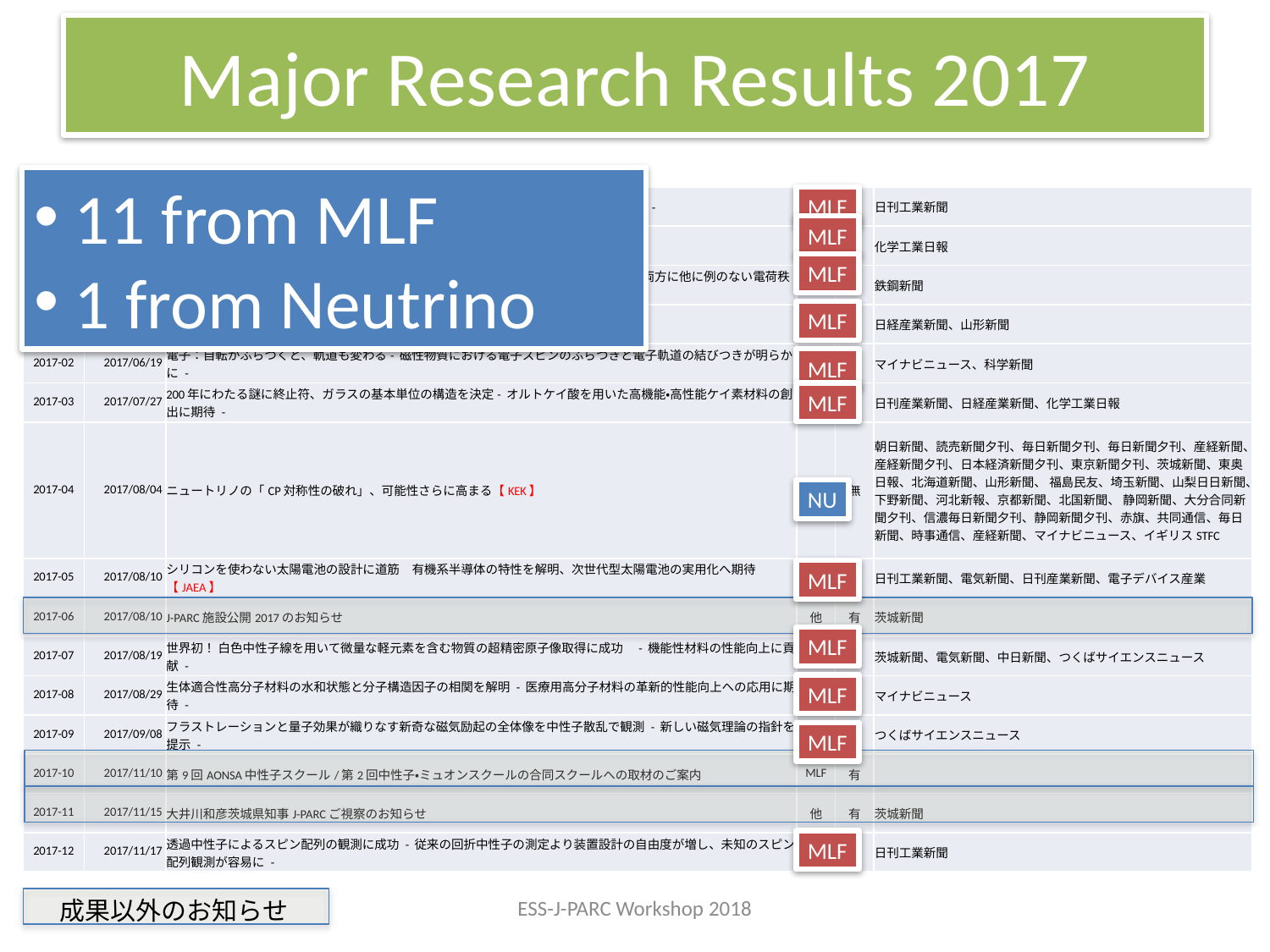

# Major Research Results 2017
11 from MLF
1 from Neutrino
| 2016-11 | 2017/01/13 | 地球形成期におけるコアの軽元素の謎に迫る- 鉄へ溶け込む水素を中性子でその場観察 - | MLF | 無 | 日刊工業新聞 |
| --- | --- | --- | --- | --- | --- |
| 2016-12 | 2017/03/14 | 1つの金属原子に9つもの水素が結合した新たな物質の誕生 | MLF | 無 | 化学工業日報 |
| 2016-13 | 2017/03/21 | コバルト酸鉛の合成に世界で初めて成功し、新規の電荷分布を発見 - 鉛、コバルトの両方に他に例のない電荷秩序、イオン価数制御の新手法により機能性酸化物の開発に期待 - | MLF | 無 | 鉄鋼新聞 |
| 2017-01 | 2017/04/20 | 数学のグラフ解析を用いて、新物質の結晶構造を解く手法を開発 | MLF | 無 | 日経産業新聞、山形新聞 |
| 2017-02 | 2017/06/19 | 電子：自転がふらつくと、軌道も変わる- 磁性物質における電子スピンのふらつきと電子軌道の結びつきが明らかに - | MLF | 無 | マイナビニュース、科学新聞 |
| 2017-03 | 2017/07/27 | 200年にわたる謎に終止符、ガラスの基本単位の構造を決定- オルトケイ酸を用いた高機能・高性能ケイ素材料の創出に期待 - | MLF | 無 | 日刊産業新聞、日経産業新聞、化学工業日報 |
| 2017-04 | 2017/08/04 | ニュートリノの「CP対称性の破れ」、可能性さらに高まる【KEK】 | NU | 無 | 朝日新聞、読売新聞夕刊、毎日新聞夕刊、毎日新聞夕刊、産経新聞、産経新聞夕刊、日本経済新聞夕刊、東京新聞夕刊、茨城新聞、東奥日報、北海道新聞、山形新聞、 福島民友、埼玉新聞、山梨日日新聞、下野新聞、河北新報、京都新聞、北国新聞、 静岡新聞、大分合同新聞夕刊、信濃毎日新聞夕刊、静岡新聞夕刊、赤旗、共同通信、毎日新聞、時事通信、産経新聞、マイナビニュース、イギリスSTFC |
| 2017-05 | 2017/08/10 | シリコンを使わない太陽電池の設計に道筋　有機系半導体の特性を解明、次世代型太陽電池の実用化へ期待【JAEA】 | MLF | 無 | 日刊工業新聞、電気新聞、日刊産業新聞、電子デバイス産業 |
| 2017-06 | 2017/08/10 | J-PARC施設公開2017のお知らせ | 他 | 有 | 茨城新聞 |
| 2017-07 | 2017/08/19 | 世界初！ 白色中性子線を用いて微量な軽元素を含む物質の超精密原子像取得に成功　- 機能性材料の性能向上に貢献 - | MLF | 無 | 茨城新聞、電気新聞、中日新聞、つくばサイエンスニュース |
| 2017-08 | 2017/08/29 | 生体適合性高分子材料の水和状態と分子構造因子の相関を解明 - 医療用高分子材料の革新的性能向上への応用に期待 - | MLF | 無 | マイナビニュース |
| 2017-09 | 2017/09/08 | フラストレーションと量子効果が織りなす新奇な磁気励起の全体像を中性子散乱で観測 - 新しい磁気理論の指針を提示 - | MLF | 無 | つくばサイエンスニュース |
| 2017-10 | 2017/11/10 | 第9回AONSA中性子スクール/第2回中性子・ミュオンスクールの合同スクールへの取材のご案内 | MLF | 有 |  |
| 2017-11 | 2017/11/15 | 大井川和彦茨城県知事J-PARCご視察のお知らせ | 他 | 有 | 茨城新聞 |
| 2017-12 | 2017/11/17 | 透過中性子によるスピン配列の観測に成功 - 従来の回折中性子の測定より装置設計の自由度が増し、未知のスピン配列観測が容易に - | MLF | 無 | 日刊工業新聞 |
MLF
MLF
MLF
MLF
MLF
MLF
NU
MLF

MLF
MLF
MLF

MLF
ESS-J-PARC Workshop 2018

成果以外のお知らせ